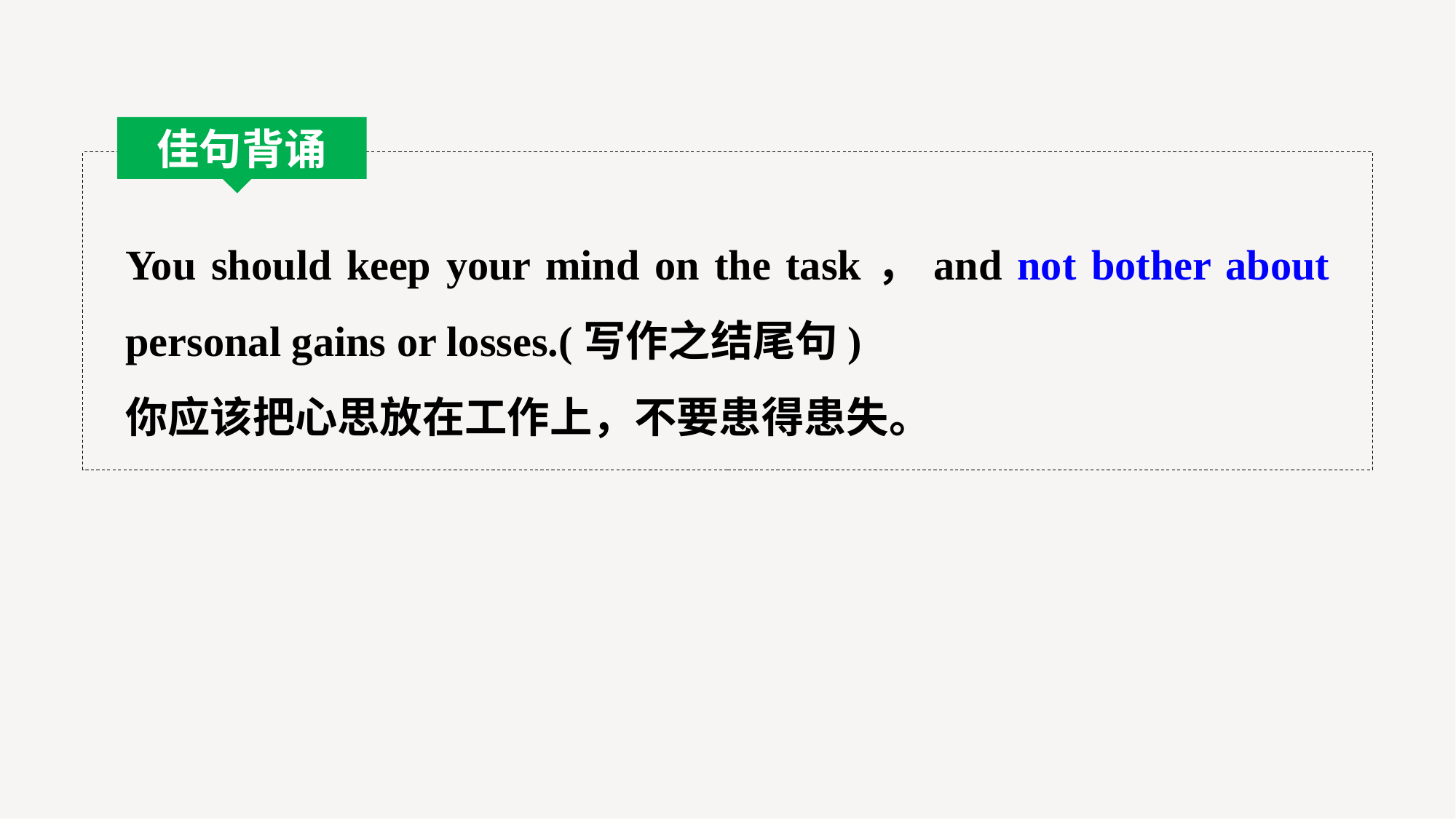

佳句背诵

You should keep your mind on the task，and not bother about personal gains or losses.(写作之结尾句)
你应该把心思放在工作上，不要患得患失。